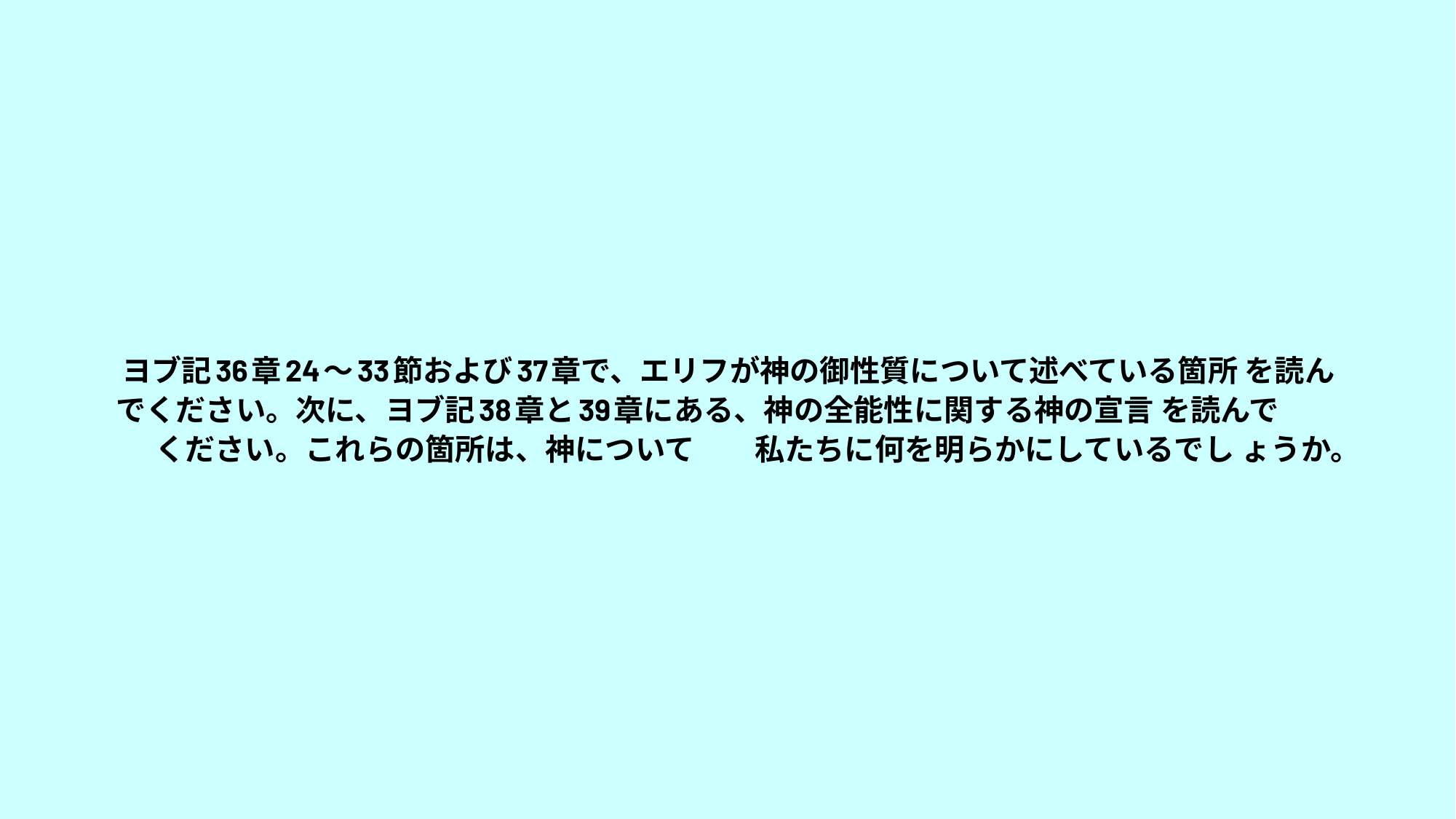

# ヨブ記36章24～33節および37章で、エリフが神の御性質について述べている箇所 を読んでください。次に、ヨブ記38章と39章にある、神の全能性に関する神の宣言 を読んで　　　ください。これらの箇所は、神について　　私たちに何を明らかにしているでし ょうか。